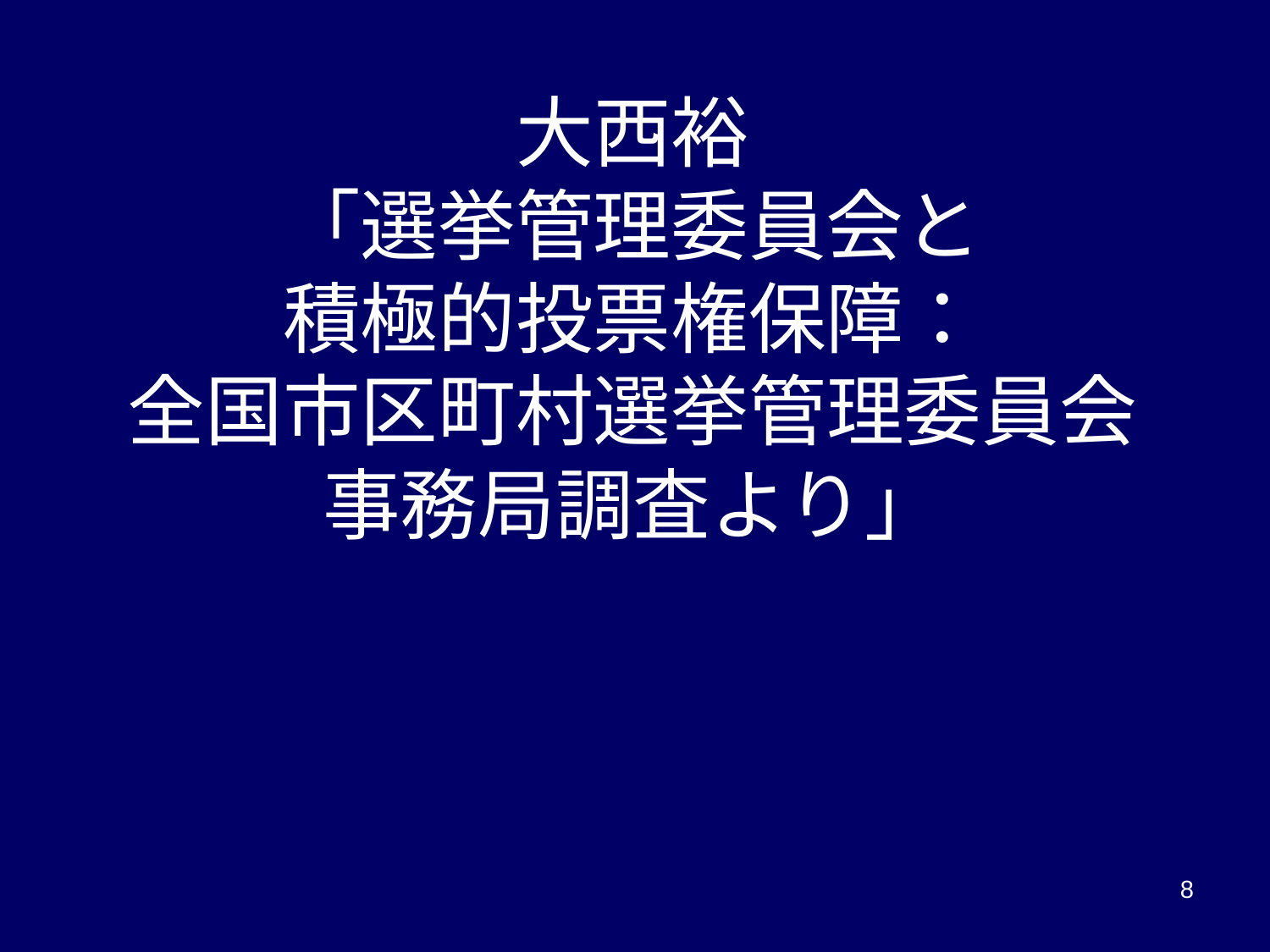

# 大西裕 「選挙管理委員会と 積極的投票権保障： 全国市区町村選挙管理委員会 事務局調査より」
8